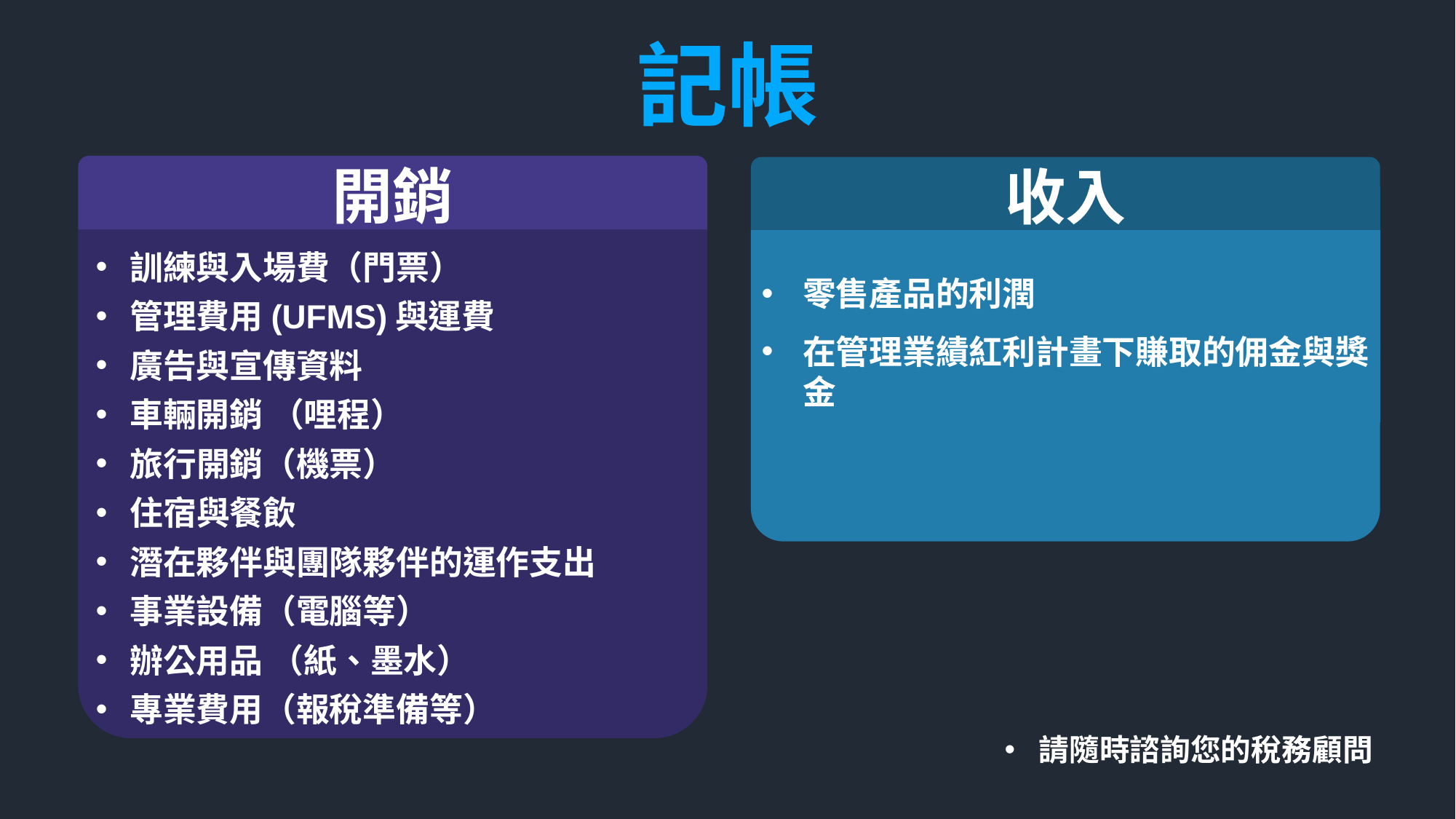

記帳
開銷

訓練與入場費（門票）
管理費用(UFMS)與運費
廣告與宣傳資料
車輛開銷 （哩程）
旅行開銷（機票）
住宿與餐飲
潛在夥伴與團隊夥伴的運作支出
事業設備（電腦等）
辦公用品 （紙、墨水）
專業費用（報稅準備等）

收入

零售產品的利潤
在管理業績紅利計畫下賺取的佣金與獎金
請隨時諮詢您的稅務顧問